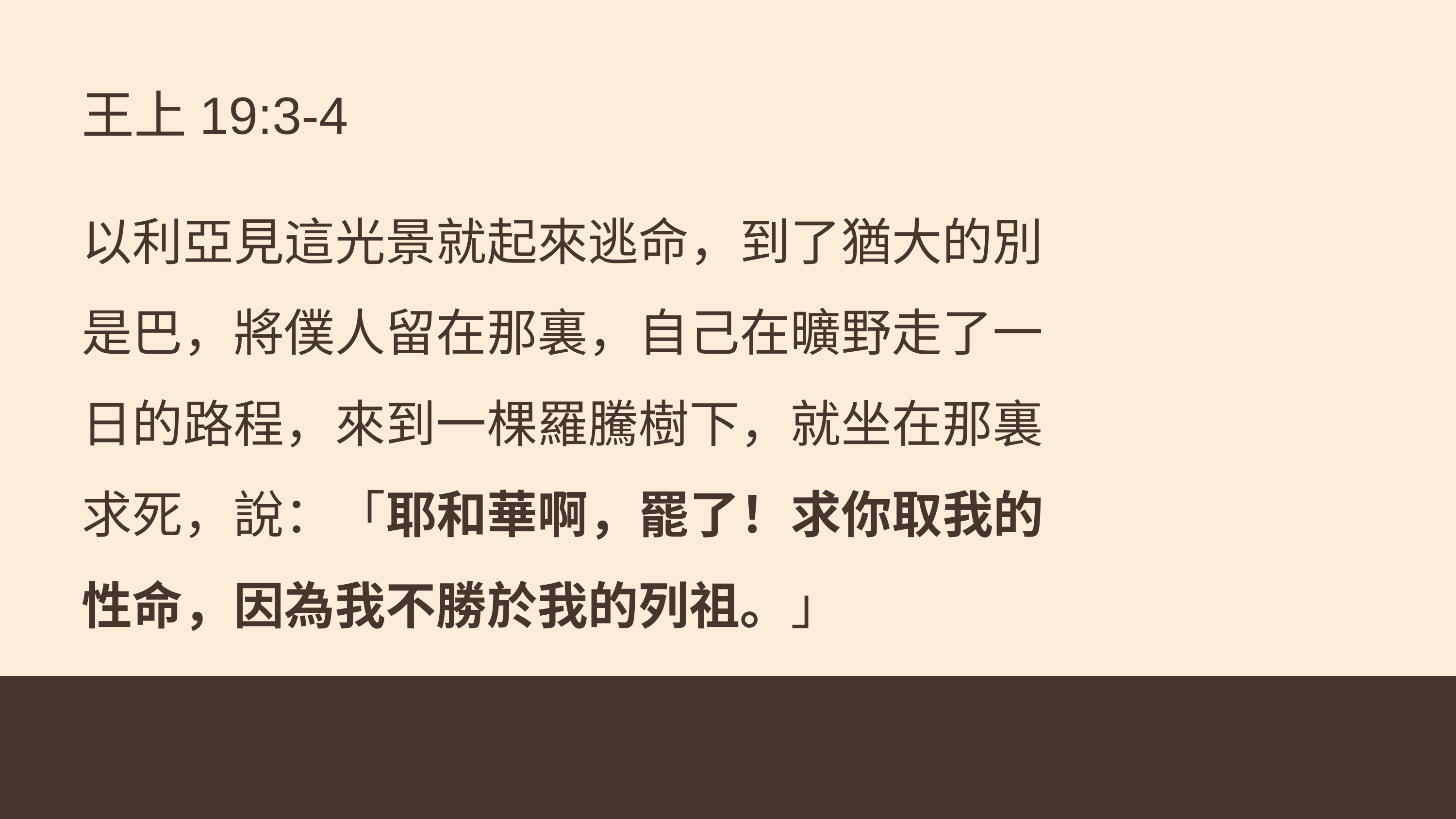

王上19:3-4
以利亞見這光景就起來逃命，到了猶大的別是巴，將僕人留在那裏，自己在曠野走了一日的路程，來到一棵羅騰樹下，就坐在那裏求死，說：「耶和華啊，罷了！求你取我的性命，因為我不勝於我的列祖。」